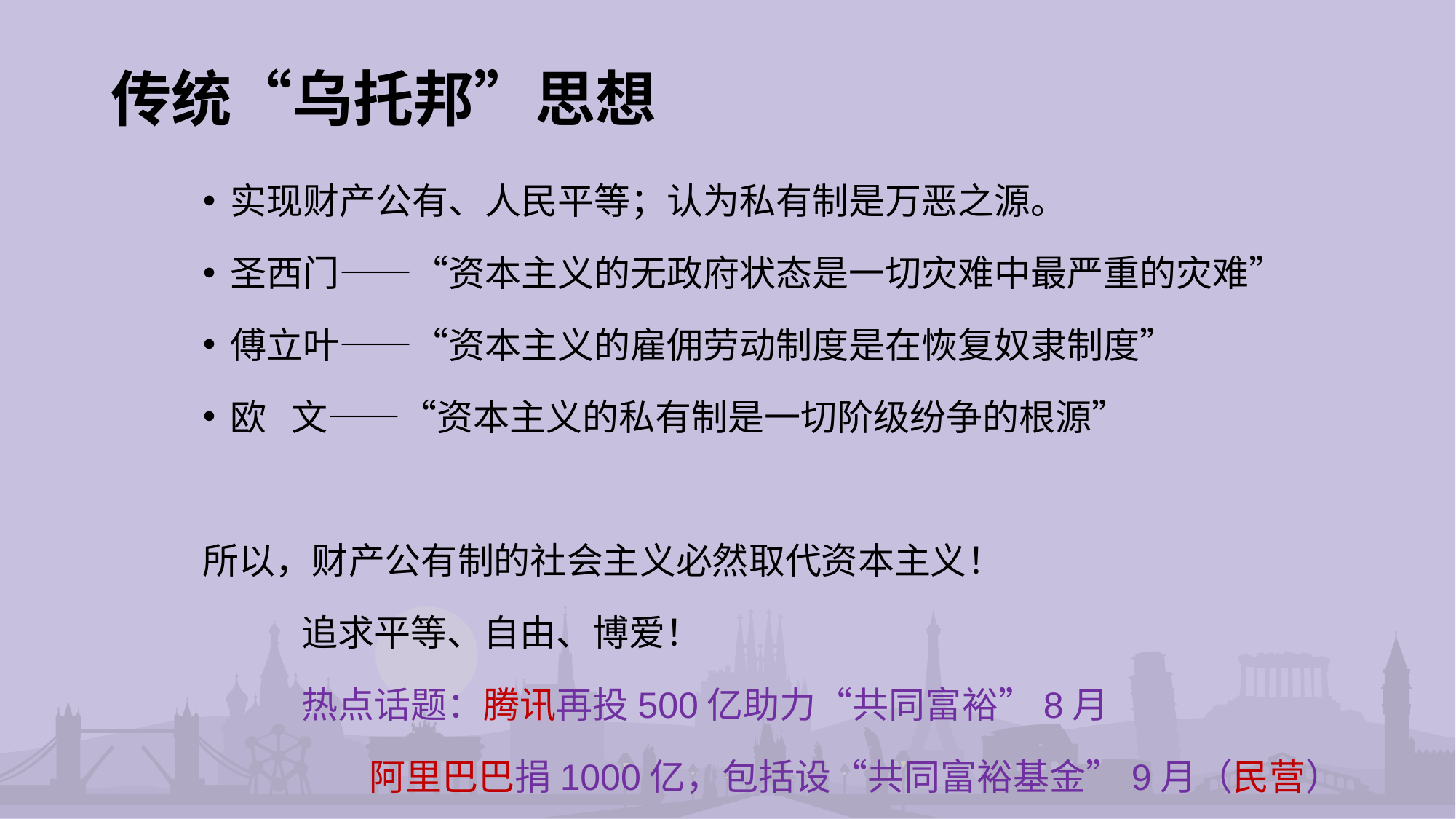

# 传统“乌托邦”思想
实现财产公有、人民平等；认为私有制是万恶之源。
圣西门——“资本主义的无政府状态是一切灾难中最严重的灾难”
傅立叶——“资本主义的雇佣劳动制度是在恢复奴隶制度”
欧   文——“资本主义的私有制是一切阶级纷争的根源”

所以，财产公有制的社会主义必然取代资本主义！
           追求平等、自由、博爱！
           热点话题：腾讯再投500亿助力“共同富裕”8月
                   阿里巴巴捐1000亿，包括设“共同富裕基金”9月（民营）